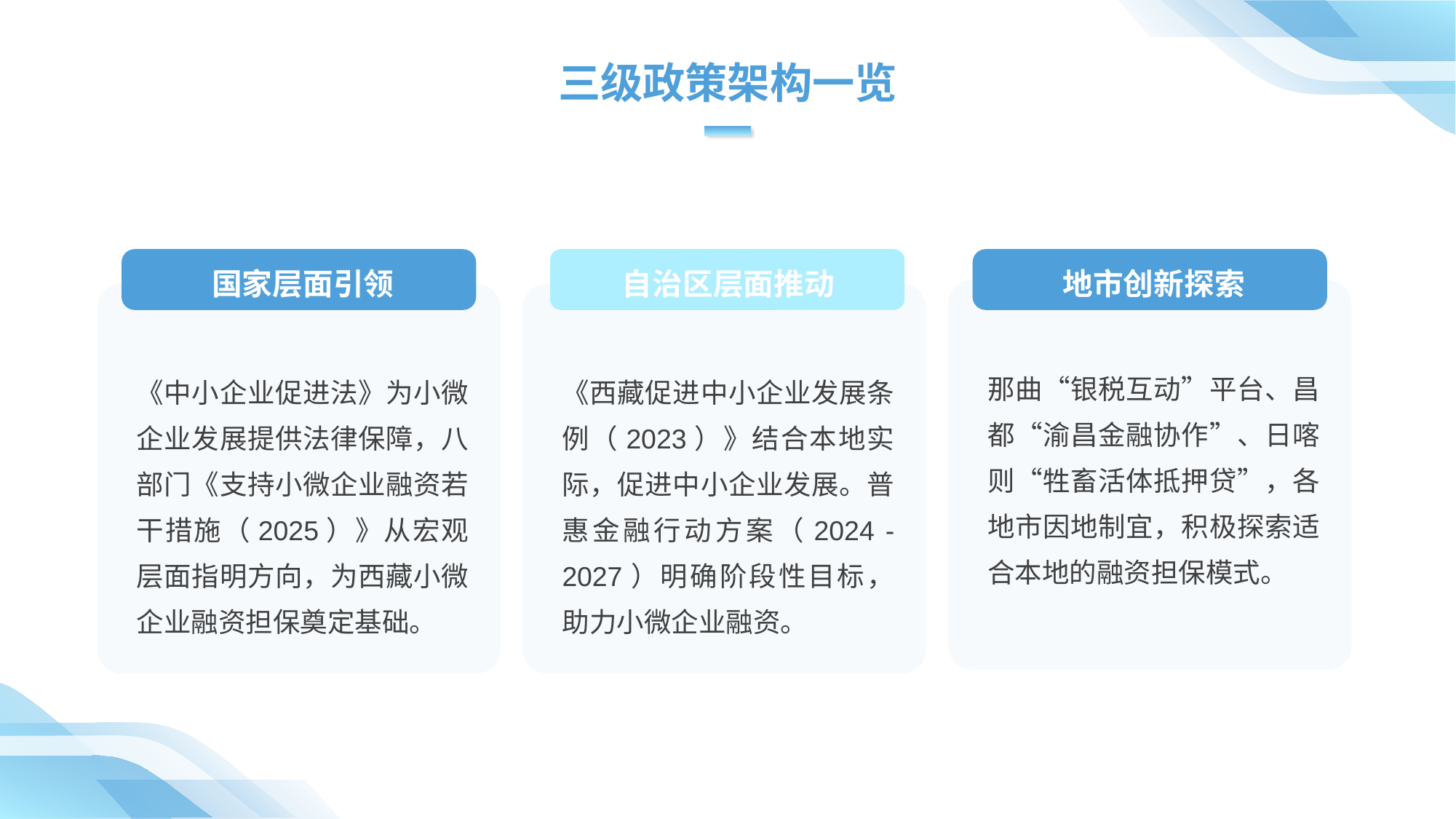

三级政策架构一览
国家层面引领
自治区层面推动
地市创新探索

那曲“银税互动”平台、昌都“渝昌金融协作”、日喀则“牲畜活体抵押贷”，各地市因地制宜，积极探索适合本地的融资担保模式。
《中小企业促进法》为小微企业发展提供法律保障，八部门《支持小微企业融资若干措施（2025）》从宏观层面指明方向，为西藏小微企业融资担保奠定基础。
《西藏促进中小企业发展条例（2023）》结合本地实际，促进中小企业发展。普惠金融行动方案（2024 - 2027）明确阶段性目标，助力小微企业融资。